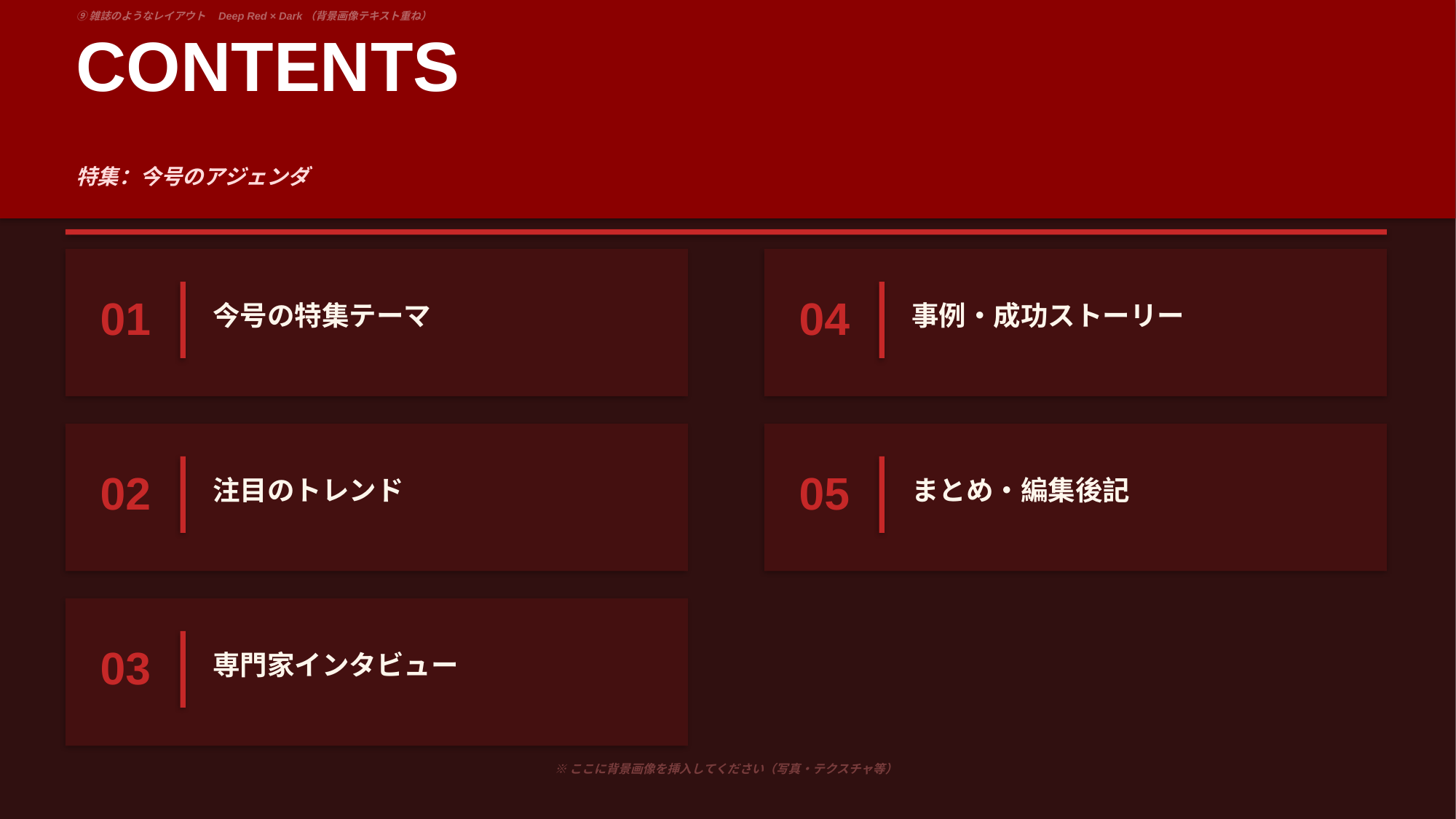

⑨雑誌のようなレイアウト　Deep Red × Dark（背景画像テキスト重ね）
CONTENTS
特集：今号のアジェンダ

01
04
今号の特集テーマ
事例・成功ストーリー

02
05
注目のトレンド
まとめ・編集後記

03
専門家インタビュー
※ここに背景画像を挿入してください（写真・テクスチャ等）